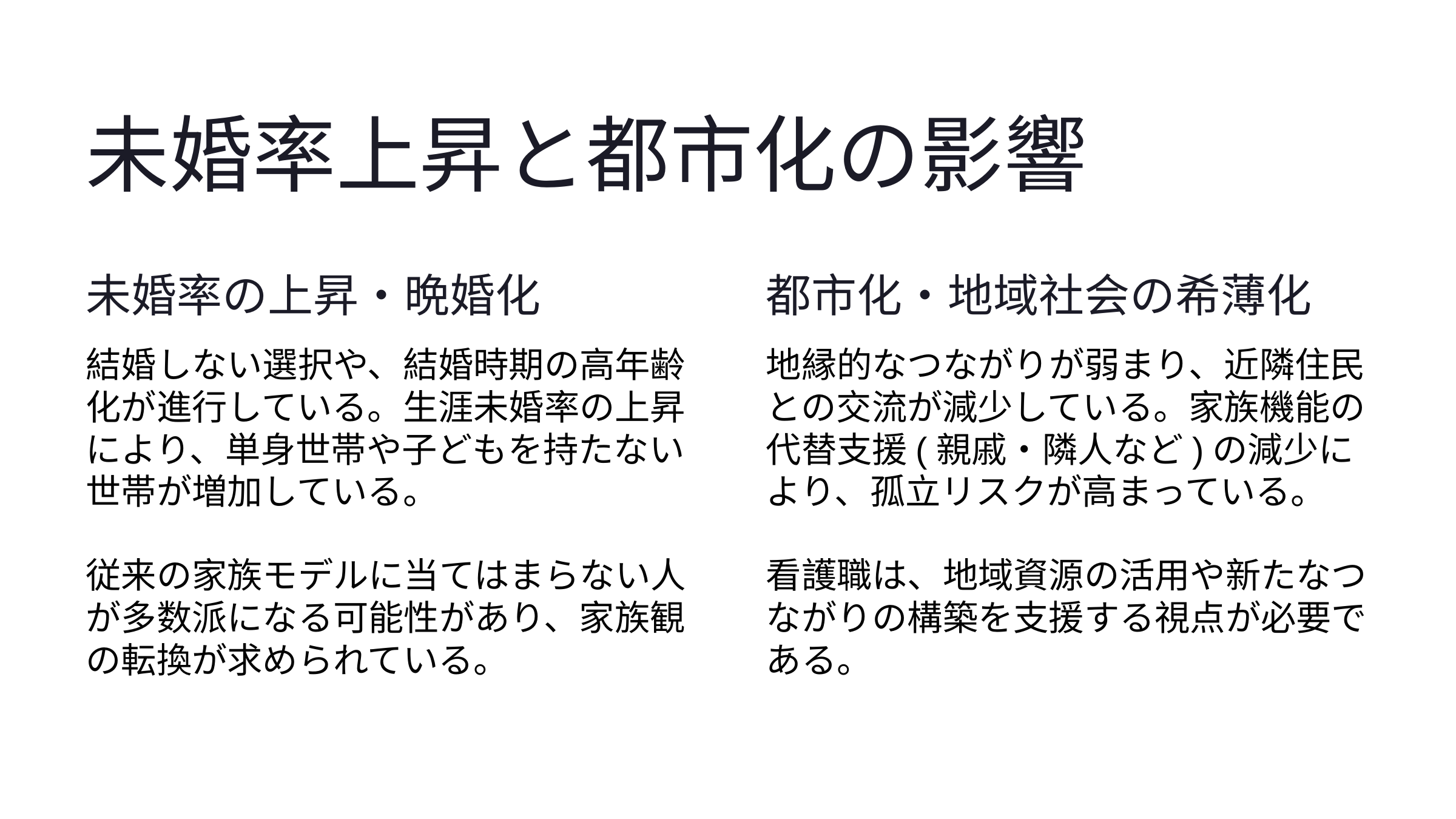

未婚率上昇と都市化の影響
未婚率の上昇・晩婚化
都市化・地域社会の希薄化
結婚しない選択や、結婚時期の高年齢化が進行している。生涯未婚率の上昇により、単身世帯や子どもを持たない世帯が増加している。
地縁的なつながりが弱まり、近隣住民との交流が減少している。家族機能の代替支援(親戚・隣人など)の減少により、孤立リスクが高まっている。
従来の家族モデルに当てはまらない人が多数派になる可能性があり、家族観の転換が求められている。
看護職は、地域資源の活用や新たなつながりの構築を支援する視点が必要である。